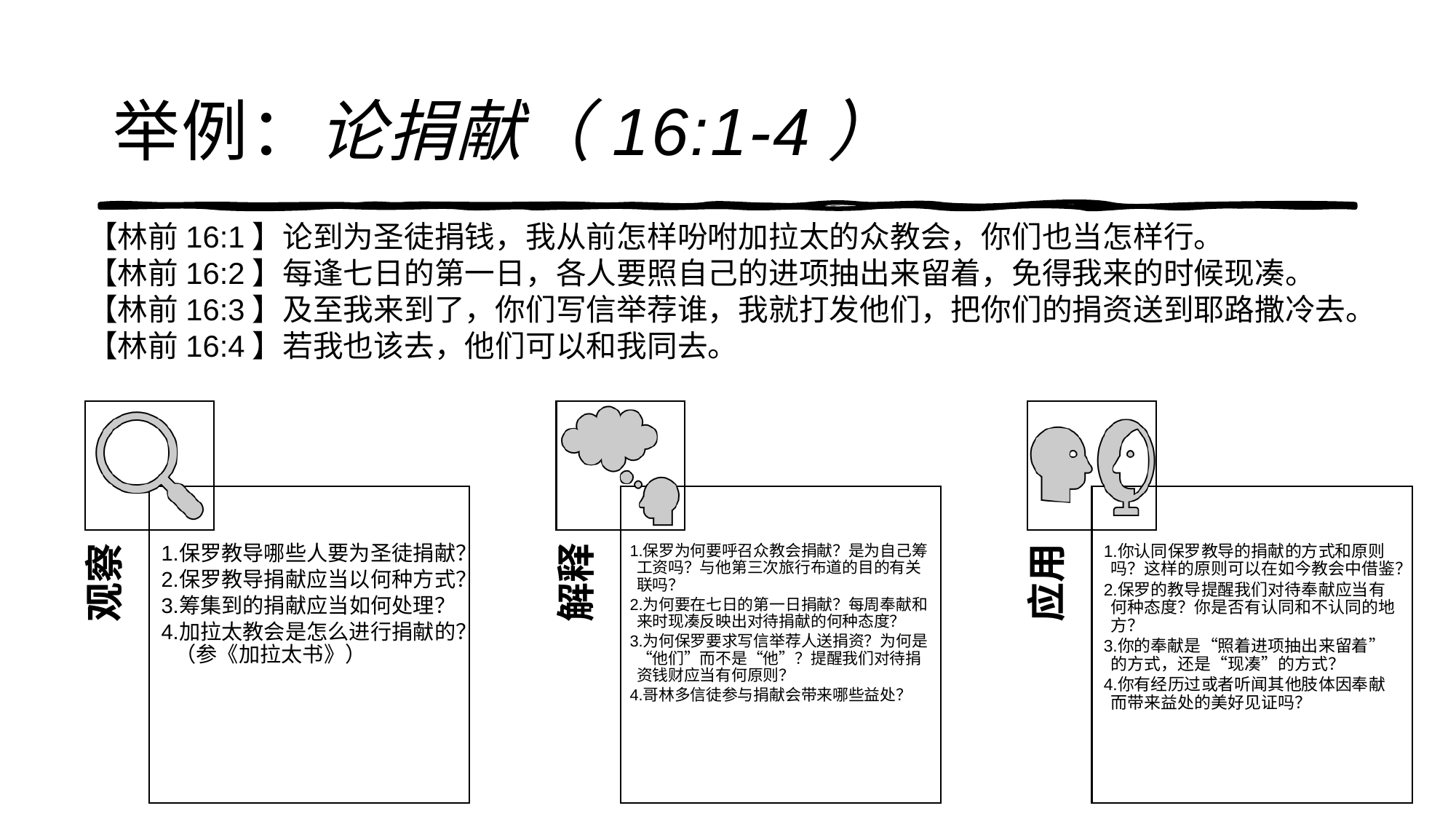

# 举例：论捐献（16:1-4）
【林前16:1】论到为圣徒捐钱，我从前怎样吩咐加拉太的众教会，你们也当怎样行。
【林前16:2】每逢七日的第一日，各人要照自己的进项抽出来留着，免得我来的时候现凑。
【林前16:3】及至我来到了，你们写信举荐谁，我就打发他们，把你们的捐资送到耶路撒冷去。
【林前16:4】若我也该去，他们可以和我同去。
观察
保罗教导哪些人要为圣徒捐献？
保罗教导捐献应当以何种方式？
筹集到的捐献应当如何处理？
加拉太教会是怎么进行捐献的？（参《加拉太书》）
解释
保罗为何要呼召众教会捐献？是为自己筹工资吗？与他第三次旅行布道的目的有关联吗？
为何要在七日的第一日捐献？每周奉献和来时现凑反映出对待捐献的何种态度？
为何保罗要求写信举荐人送捐资？为何是“他们”而不是“他”？提醒我们对待捐资钱财应当有何原则？
哥林多信徒参与捐献会带来哪些益处？
应用
你认同保罗教导的捐献的方式和原则吗？这样的原则可以在如今教会中借鉴？
保罗的教导提醒我们对待奉献应当有何种态度？你是否有认同和不认同的地方？
你的奉献是“照着进项抽出来留着”的方式，还是“现凑”的方式？
你有经历过或者听闻其他肢体因奉献而带来益处的美好见证吗？
此照片，作者: 未知作者，许可证: CC BY-SA